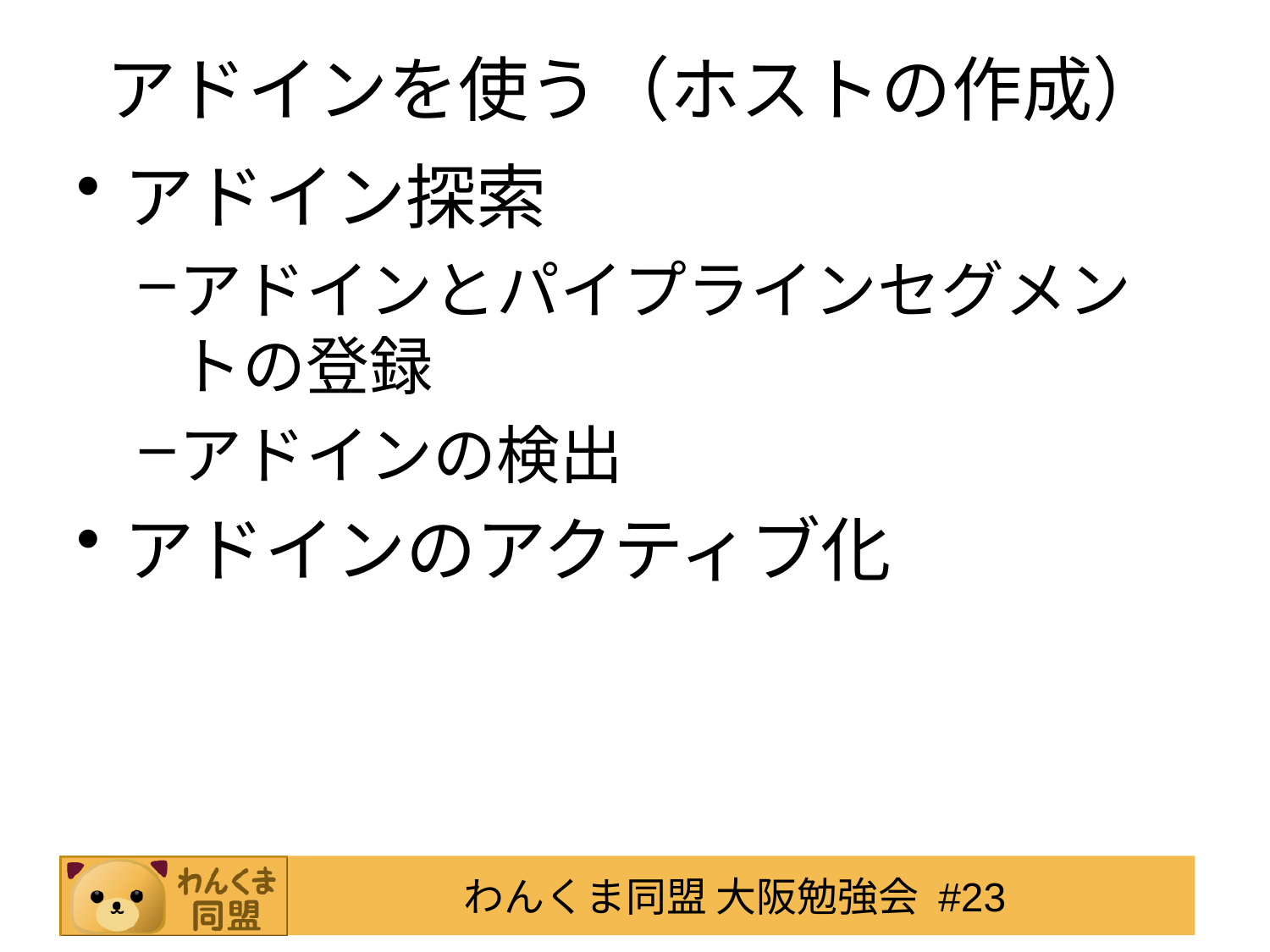

# アドインを使う（ホストの作成）
アドイン探索
アドインとパイプラインセグメントの登録
アドインの検出
アドインのアクティブ化